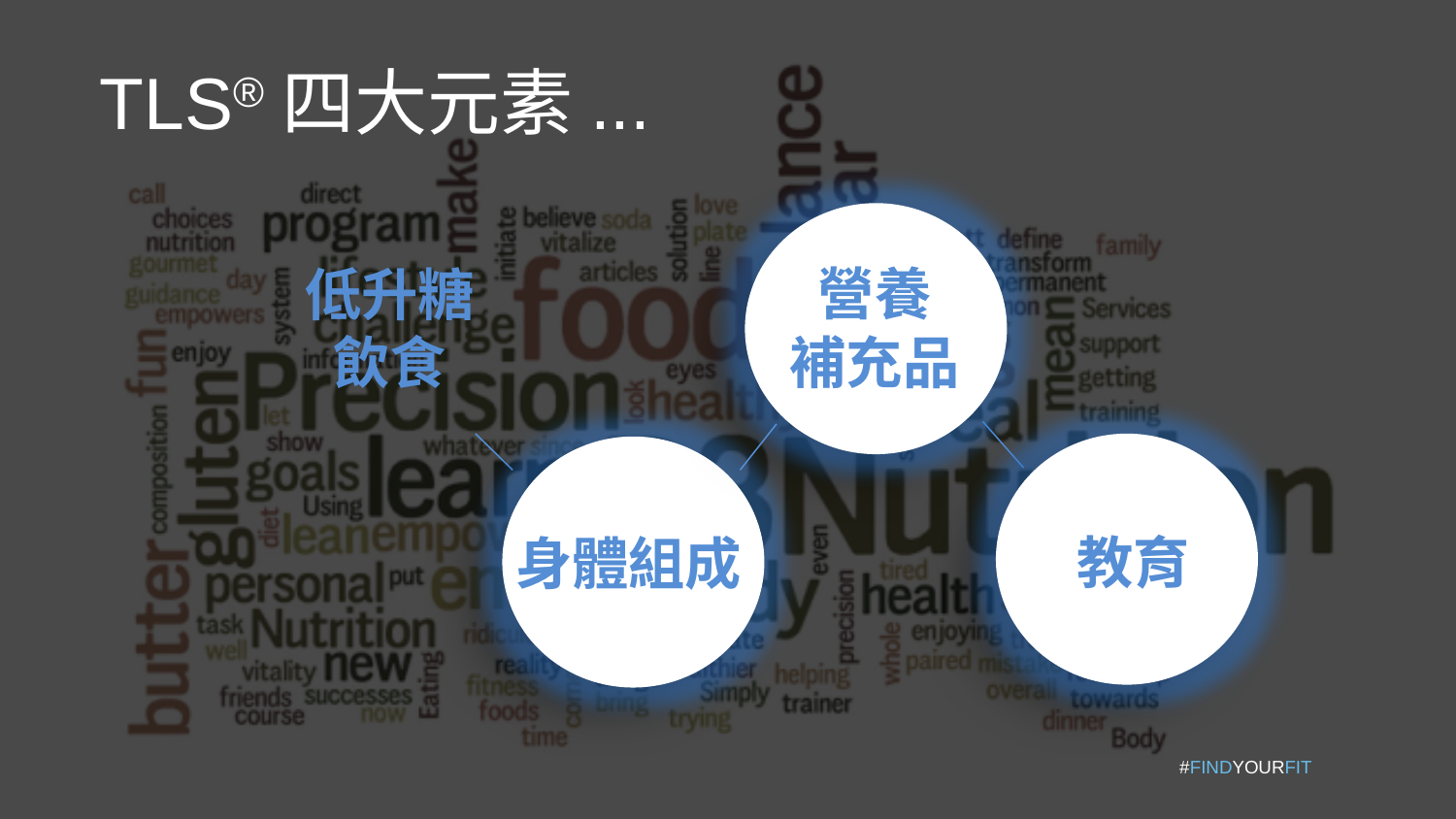

TLS®四大元素...

營養
補充品
低升糖飲食

教育

身體組成
#FINDYOURFIT